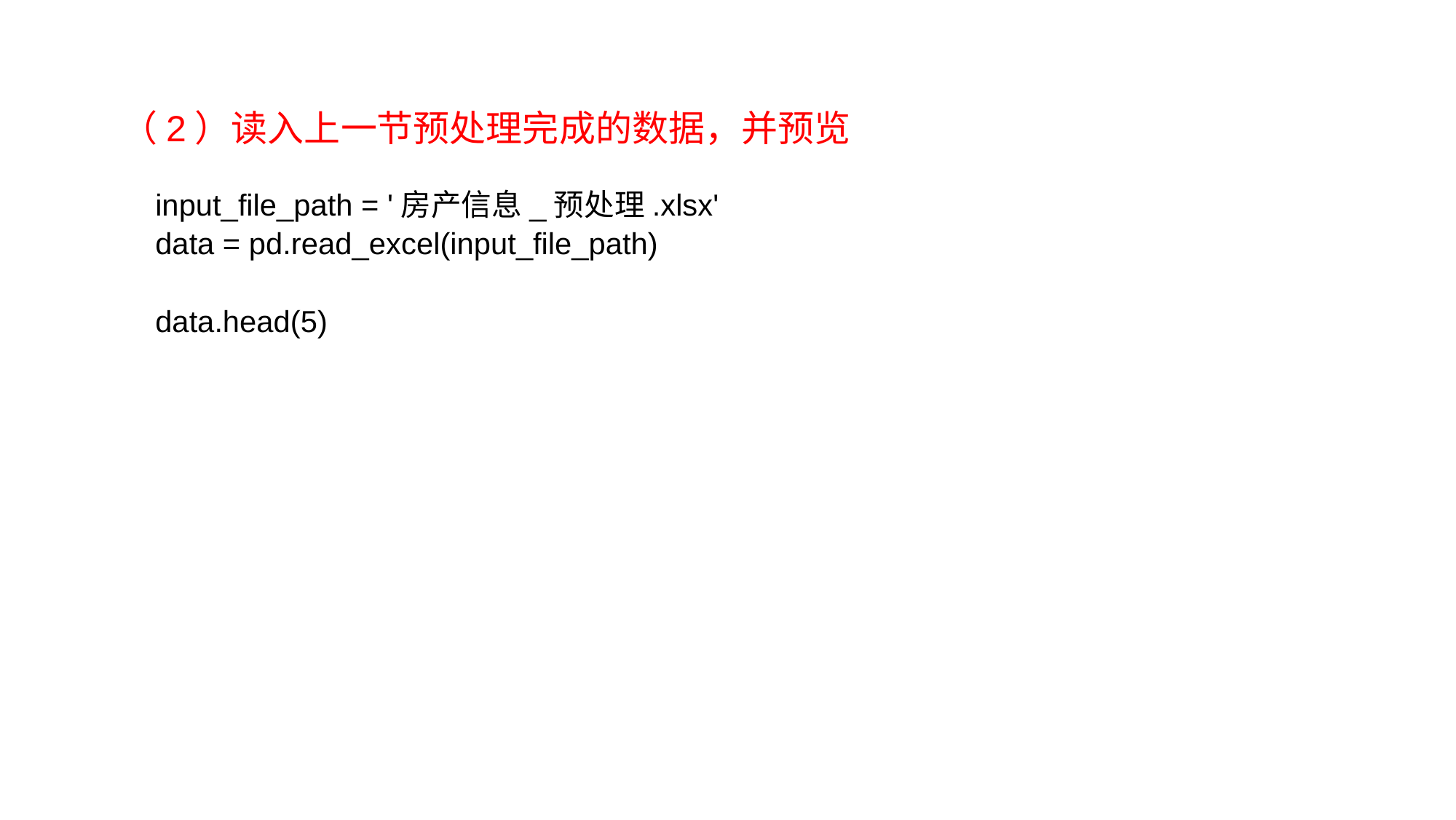

（2）读入上一节预处理完成的数据，并预览
input_file_path = '房产信息_预处理.xlsx'
data = pd.read_excel(input_file_path)

data.head(5)

TEXT  add here
TEXT  add here
TEXT  add here